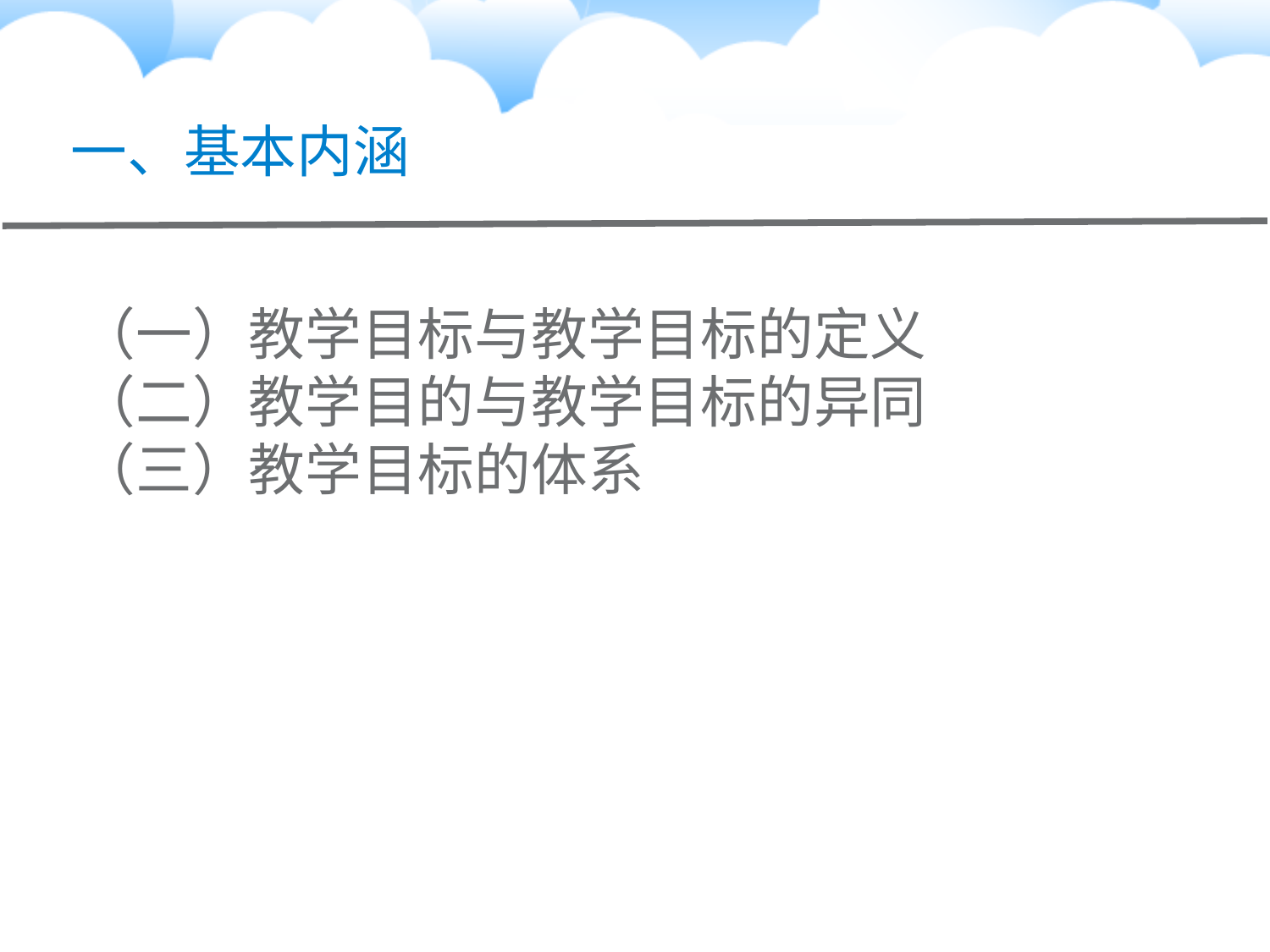

# 一、基本内涵
（一）教学目标与教学目标的定义
（二）教学目的与教学目标的异同
（三）教学目标的体系